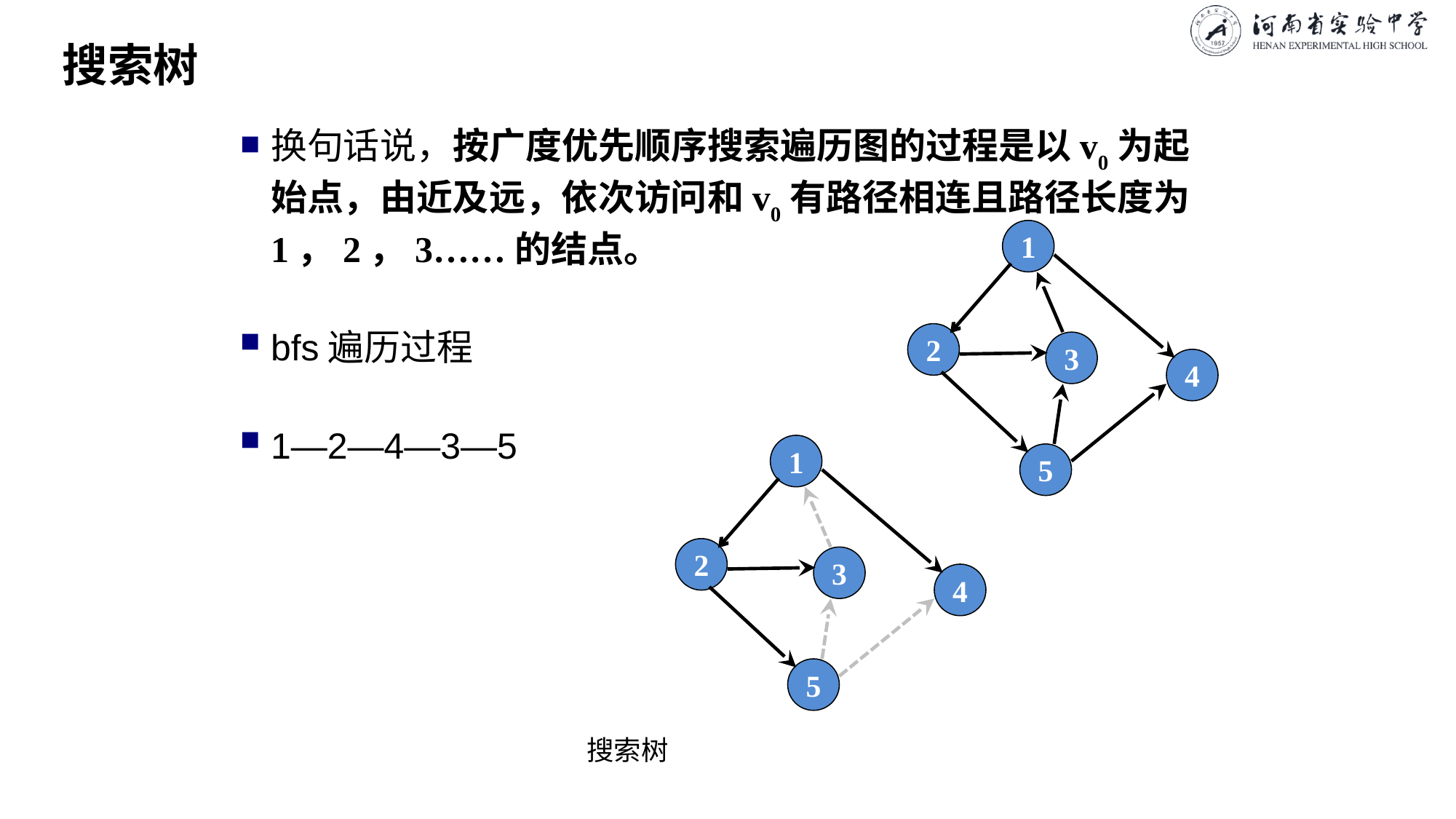

# 搜索树
换句话说，按广度优先顺序搜索遍历图的过程是以v0为起始点，由近及远，依次访问和v0有路径相连且路径长度为1，2，3……的结点。

bfs遍历过程

1—2—4—3—5
1

2
3
4

1
5

2
3
4

5
搜索树